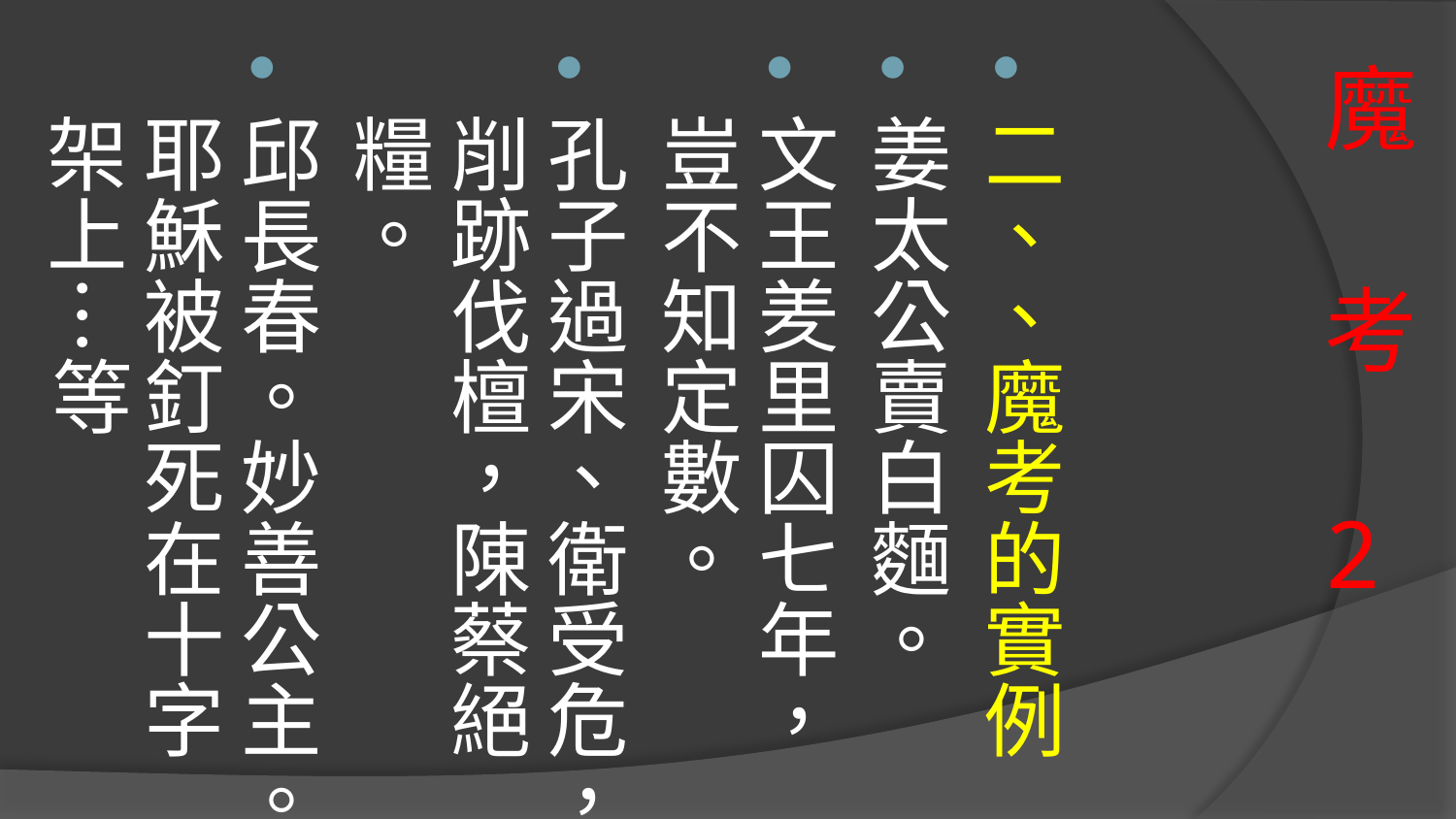

二、、魔考的實例
姜太公賣白麵。
文王羑里囚七年，豈不知定數。
孔子過宋、衛受危，削跡伐檀，陳蔡絕糧。
邱長春。妙善公主。耶穌被釘死在十字架上…等
# 魔 考 2